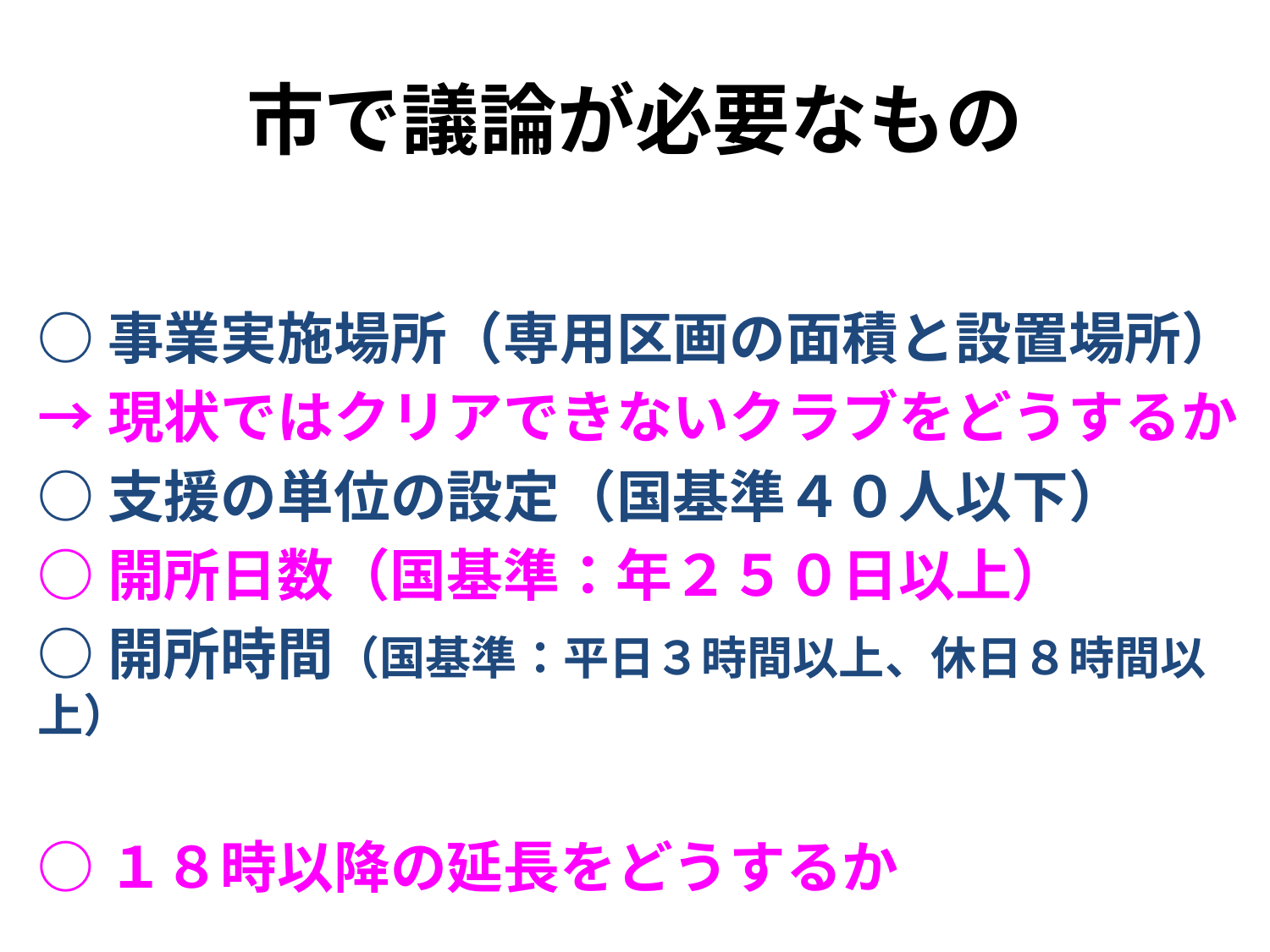

# 市で議論が必要なもの
○事業実施場所（専用区画の面積と設置場所）
→現状ではクリアできないクラブをどうするか
○支援の単位の設定（国基準４０人以下）
○開所日数（国基準：年２５０日以上）
○開所時間（国基準：平日３時間以上、休日８時間以上）

○１８時以降の延長をどうするか